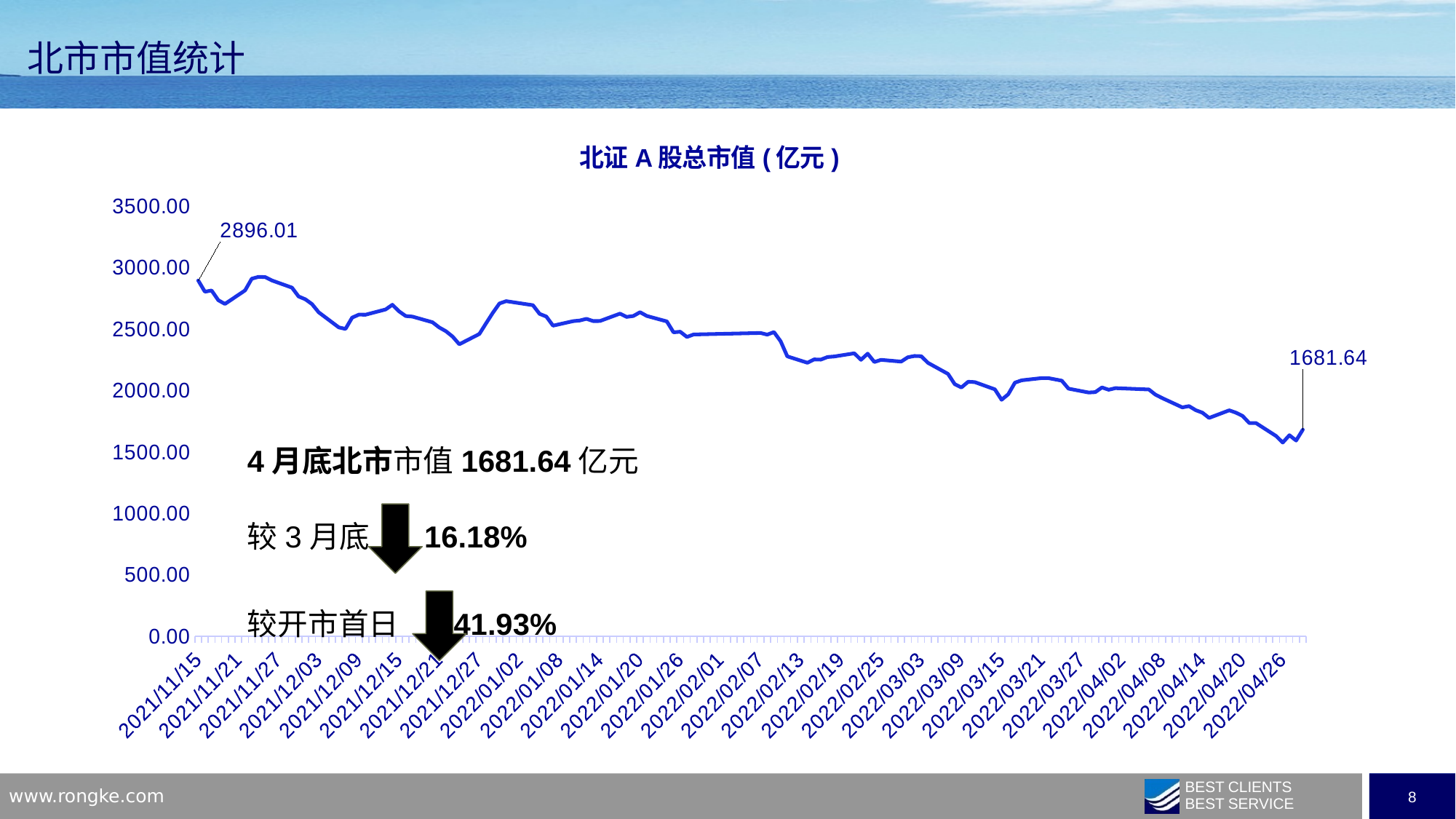

北市市值统计

### Chart: 北证A股总市值(亿元)

| Category | 总市值(亿元) |
|---|---|
| 44515 | 2896.0080432504997 |
| 44516 | 2804.7298286879 |
| 44517 | 2814.5223392119 |
| 44518 | 2735.697168935 |
| 44519 | 2705.0283971692 |
| 44522 | 2815.2204559048 |
| 44523 | 2910.128715585 |
| 44524 | 2925.2263018233 |
| 44525 | 2923.6125902164003 |
| 44526 | 2896.336474808 |
| 44529 | 2837.8934060443 |
| 44530 | 2765.8603120013 |
| 44531 | 2743.0077625195 |
| 44532 | 2703.8729573748 |
| 44533 | 2636.9101806136 |
| 44536 | 2514.0568693743 |
| 44537 | 2501.4167885138 |
| 44538 | 2593.7082230636997 |
| 44539 | 2617.9731370882 |
| 44540 | 2617.3752248489 |
| 44543 | 2660.2046349631 |
| 44544 | 2698.2260865908997 |
| 44545 | 2644.9198365793 |
| 44546 | 2606.5533169079 |
| 44547 | 2601.9488633354 |
| 44550 | 2555.636449867 |
| 44551 | 2513.7375702657 |
| 44552 | 2483.1721656166 |
| 44553 | 2439.1232628702 |
| 44554 | 2376.6799081210997 |
| 44557 | 2460.544795845 |
| 44558 | 2547.2915265848 |
| 44559 | 2631.6968923858 |
| 44560 | 2708.6285208257 |
| 44561 | 2727.7782713532997 |
| 44565 | 2694.6128048635996 |
| 44566 | 2623.9716839547 |
| 44567 | 2602.2941239858 |
| 44568 | 2528.1314350807997 |
| 44571 | 2564.8616456129002 |
| 44572 | 2570.3123300339003 |
| 44573 | 2583.6483281092 |
| 44574 | 2565.5673315449 |
| 44575 | 2565.982375226 |
| 44578 | 2626.3000791879 |
| 44579 | 2599.570944002 |
| 44580 | 2607.0593509501 |
| 44581 | 2637.6635840025 |
| 44582 | 2607.2932527820003 |
| 44585 | 2562.7943416201997 |
| 44586 | 2473.8304449744 |
| 44587 | 2478.9772600829 |
| 44588 | 2436.2081015975 |
| 44589 | 2456.2980254303 |
| 44599 | 2468.5804895145 |
| 44600 | 2454.9753194902 |
| 44601 | 2475.9515066876997 |
| 44602 | 2401.0120746035 |
| 44603 | 2278.1951784707003 |
| 44606 | 2226.2834849143 |
| 44607 | 2253.4535944026998 |
| 44608 | 2251.6296251945 |
| 44609 | 2272.9523495535 |
| 44610 | 2277.2034622933998 |
| 44613 | 2303.3518062847 |
| 44614 | 2250.3201029643 |
| 44615 | 2300.4520120314 |
| 44616 | 2232.5599795008998 |
| 44617 | 2249.9580255931 |
| 44620 | 2235.7752487273 |
| 44621 | 2270.8619974795 |
| 44622 | 2281.4125727445003 |
| 44623 | 2279.364055724 |
| 44624 | 2225.9667636926 |
| 44627 | 2135.4908955555998 |
| 44628 | 2052.3390434242 |
| 44629 | 2024.8885787135998 |
| 44630 | 2071.6845010456 |
| 44631 | 2068.7216179874 |
| 44634 | 2010.0425315787 |
| 44635 | 1925.0191728679001 |
| 44636 | 1970.1223164192002 |
| 44637 | 2064.2524001364 |
| 44638 | 2083.4313731185002 |
| 44641 | 2101.7993509181 |
| 44642 | 2101.2985071970998 |
| 44643 | 2090.6504450739003 |
| 44644 | 2080.3731201073997 |
| 44645 | 2015.5824364257999 |
| 44648 | 1984.0351082813002 |
| 44649 | 1987.2915022210998 |
| 44650 | 2025.4997968682999 |
| 44651 | 2006.3198186980999 |
| 44652 | 2019.9424874257002 |
| 44657 | 2009.0670162817 |
| 44658 | 1966.2836051278 |
| 44659 | 1938.4587361045 |
| 44662 | 1863.1135559719 |
| 44663 | 1873.5819251433 |
| 44664 | 1840.1971287815 |
| 44665 | 1819.8063577198002 |
| 44666 | 1777.2985362173001 |
| 44669 | 1839.3941689293 |
| 44670 | 1820.17085454 |
| 44671 | 1793.2201600947 |
| 44672 | 1735.5300424135 |
| 44673 | 1735.7126537461 |
| 44676 | 1630.0277601541 |
| 44677 | 1576.3264786624 |
| 44678 | 1636.3508450112 |
| 44679 | 1592.9793387384 |
| 44680 | 1681.6433161751002 |
4月底北市市值1681.64亿元

较3月底       16.18%

较开市首日       41.93%